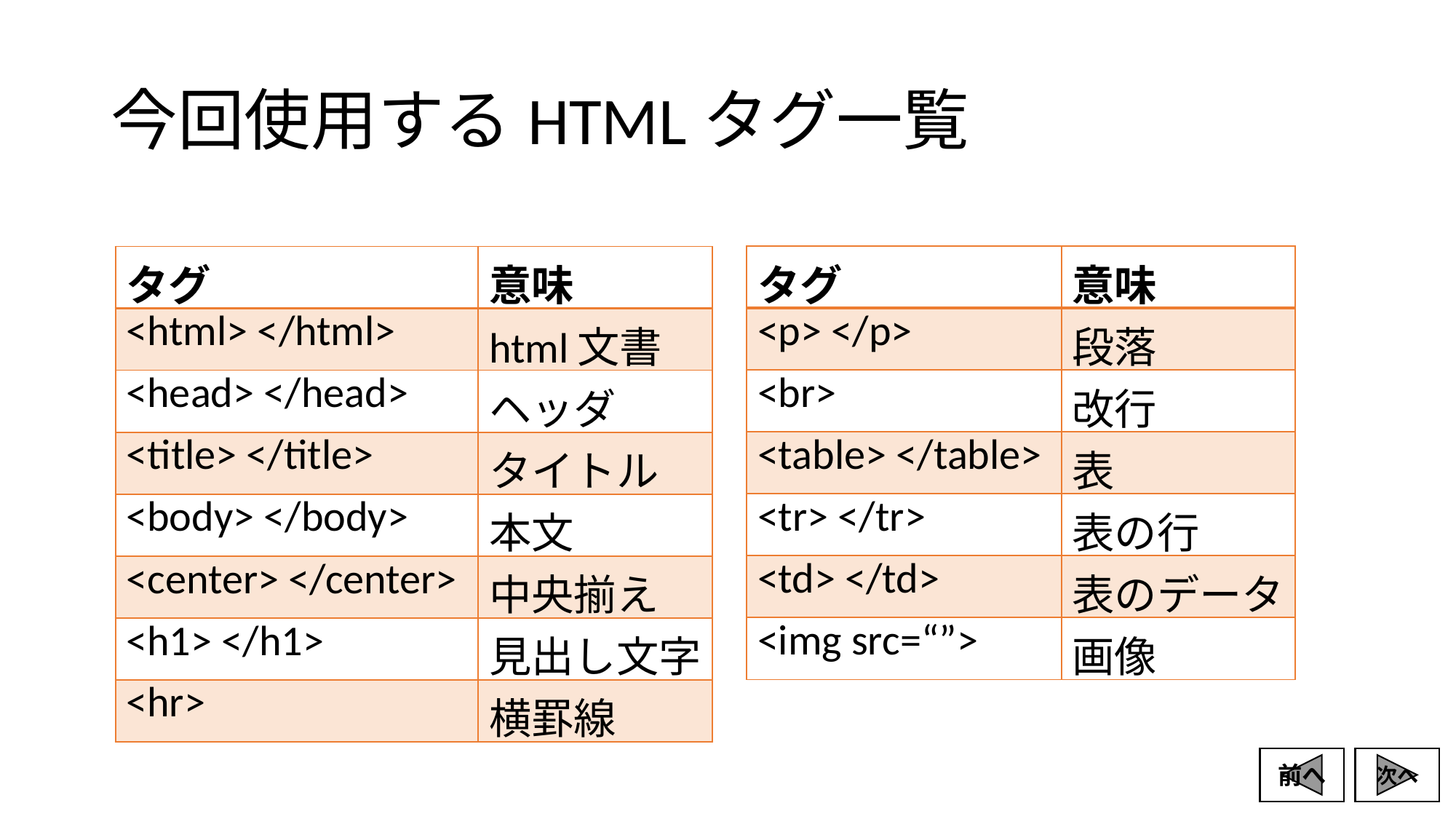

# 今回使用するHTMLタグ一覧
| タグ | 意味 |
| --- | --- |
| <p> </p> | 段落 |
| <br> | 改行 |
| <table> </table> | 表 |
| <tr> </tr> | 表の行 |
| <td> </td> | 表のデータ |
| <img src=“”> | 画像 |
| タグ | 意味 |
| --- | --- |
| <html> </html> | html文書 |
| <head> </head> | ヘッダ |
| <title> </title> | タイトル |
| <body> </body> | 本文 |
| <center> </center> | 中央揃え |
| <h1> </h1> | 見出し文字 |
| <hr> | 横罫線 |
前へ
次へ